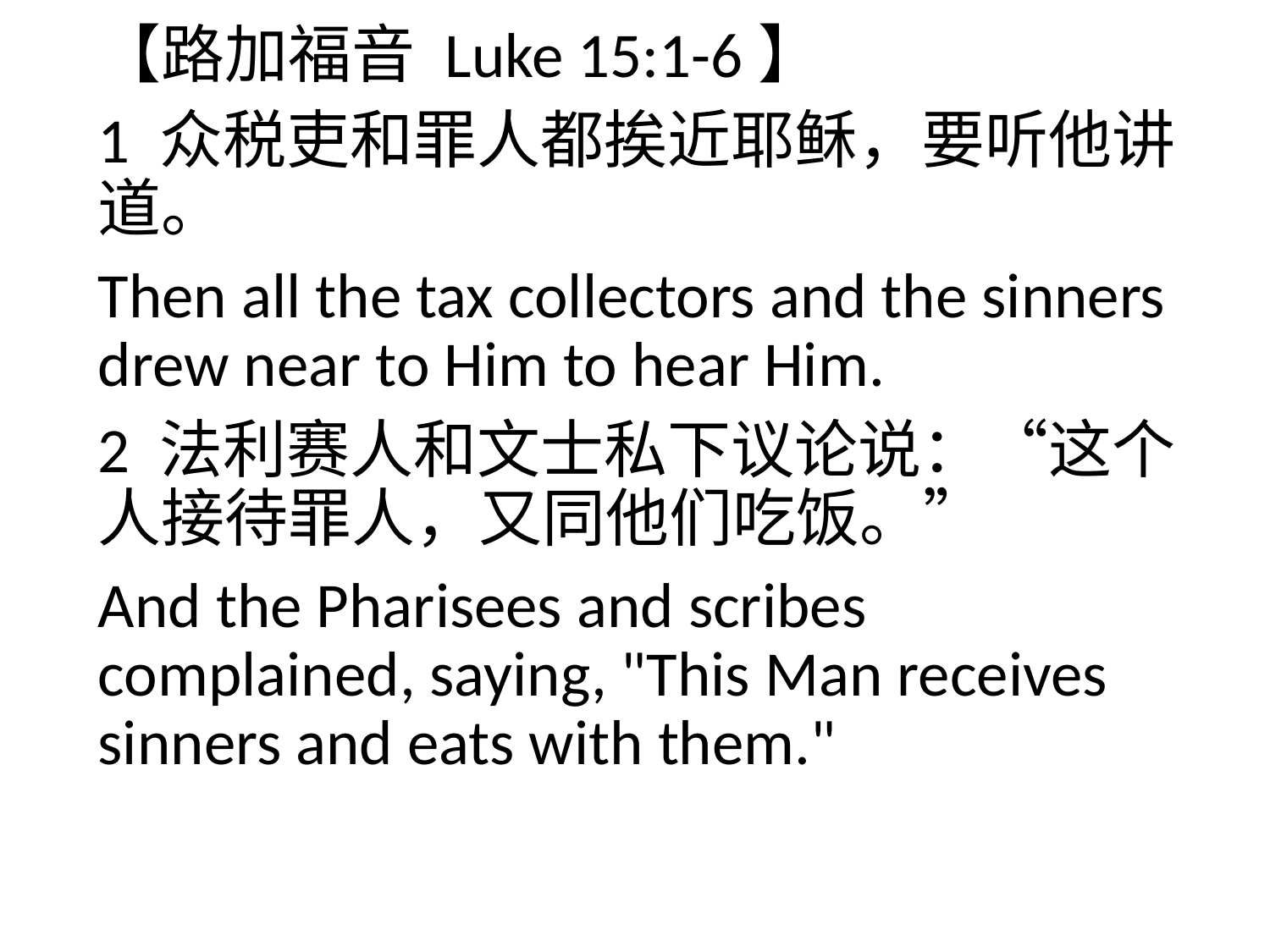

【路加福音 Luke 15:1-6】
1 众税吏和罪人都挨近耶稣，要听他讲道。
Then all the tax collectors and the sinners drew near to Him to hear Him.
2 法利赛人和文士私下议论说：“这个人接待罪人，又同他们吃饭。”
And the Pharisees and scribes complained, saying, "This Man receives sinners and eats with them."